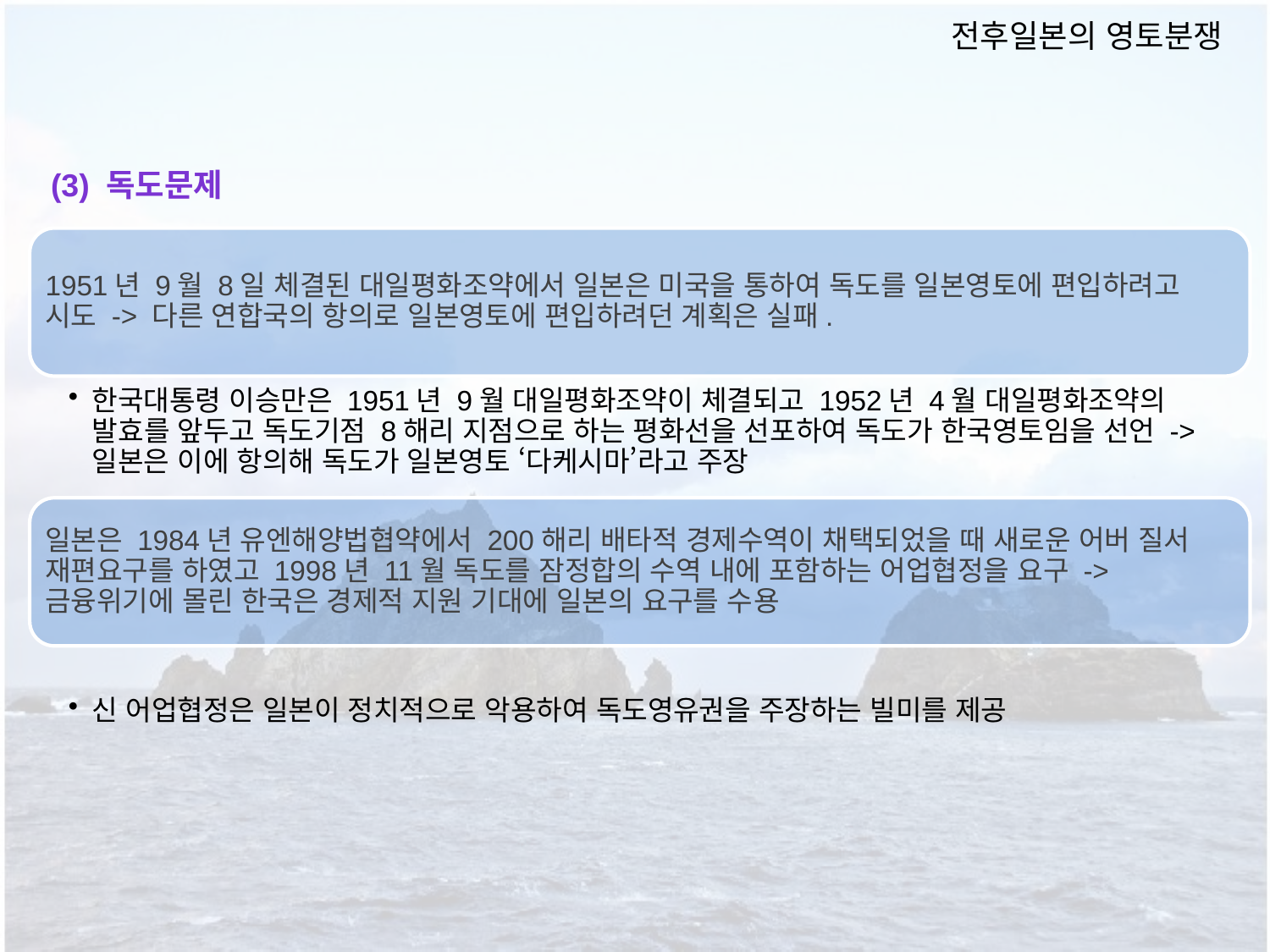

전후일본의 영토분쟁
(3) 독도문제
1951년 9월 8일 체결된 대일평화조약에서 일본은 미국을 통하여 독도를 일본영토에 편입하려고 시도 -> 다른 연합국의 항의로 일본영토에 편입하려던 계획은 실패.
한국대통령 이승만은 1951년 9월 대일평화조약이 체결되고 1952년 4월 대일평화조약의 발효를 앞두고 독도기점 8해리 지점으로 하는 평화선을 선포하여 독도가 한국영토임을 선언 -> 일본은 이에 항의해 독도가 일본영토 ‘다케시마’라고 주장
일본은 1984년 유엔해양법협약에서 200해리 배타적 경제수역이 채택되었을 때 새로운 어버 질서 재편요구를 하였고 1998년 11월 독도를 잠정합의 수역 내에 포함하는 어업협정을 요구 -> 금융위기에 몰린 한국은 경제적 지원 기대에 일본의 요구를 수용
신 어업협정은 일본이 정치적으로 악용하여 독도영유권을 주장하는 빌미를 제공